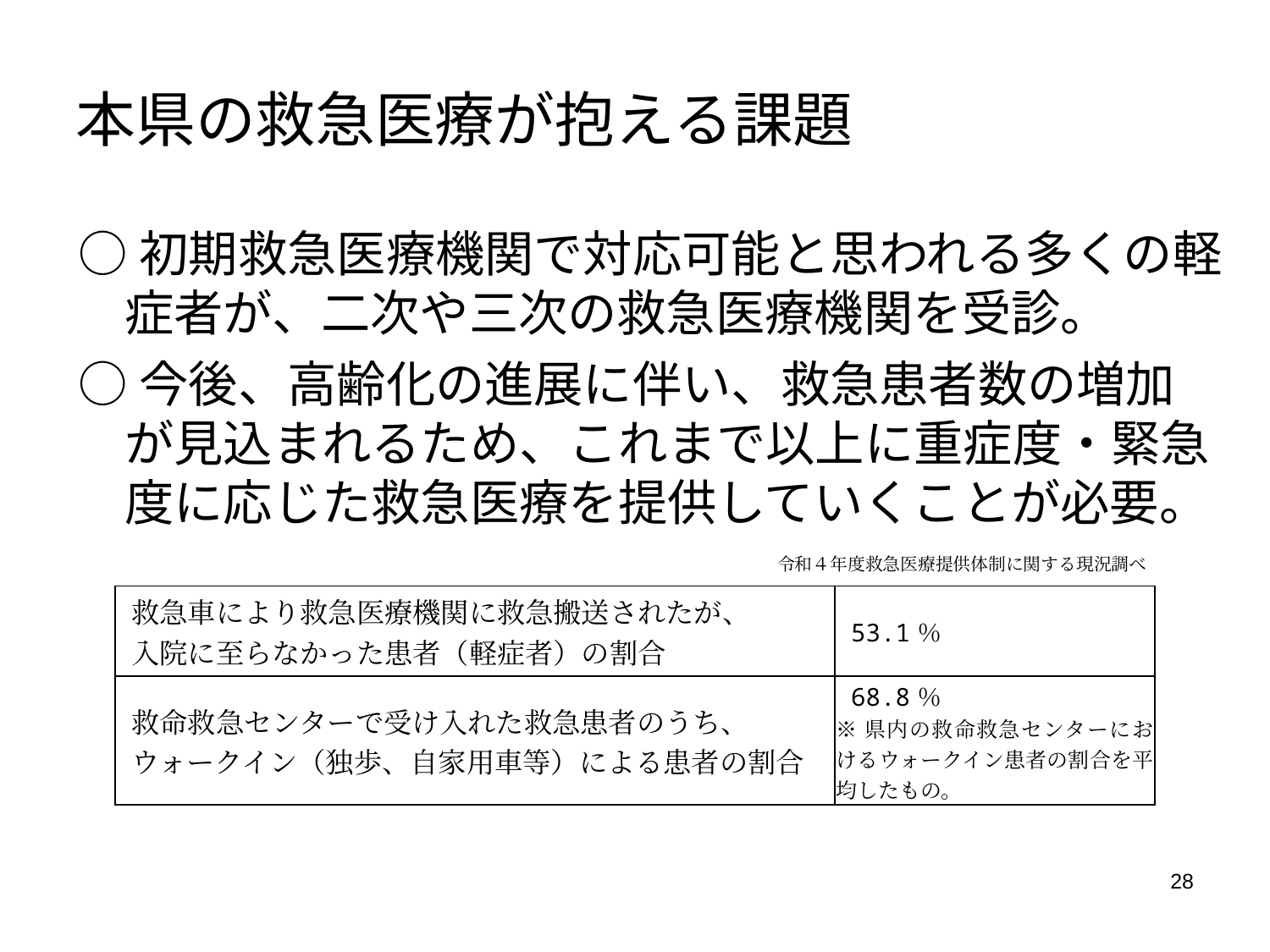

本県の救急医療が抱える課題
○初期救急医療機関で対応可能と思われる多くの軽症者が、二次や三次の救急医療機関を受診。
○今後、高齢化の進展に伴い、救急患者数の増加が見込まれるため、これまで以上に重症度・緊急度に応じた救急医療を提供していくことが必要。
令和４年度救急医療提供体制に関する現況調べ
| 救急車により救急医療機関に救急搬送されたが、 入院に至らなかった患者（軽症者）の割合 | 53.1％ |
| --- | --- |
| 救命救急センターで受け入れた救急患者のうち、 ウォークイン（独歩、自家用車等）による患者の割合 | 68.8％ ※県内の救命救急センターにおけるウォークイン患者の割合を平均したもの。 |
28